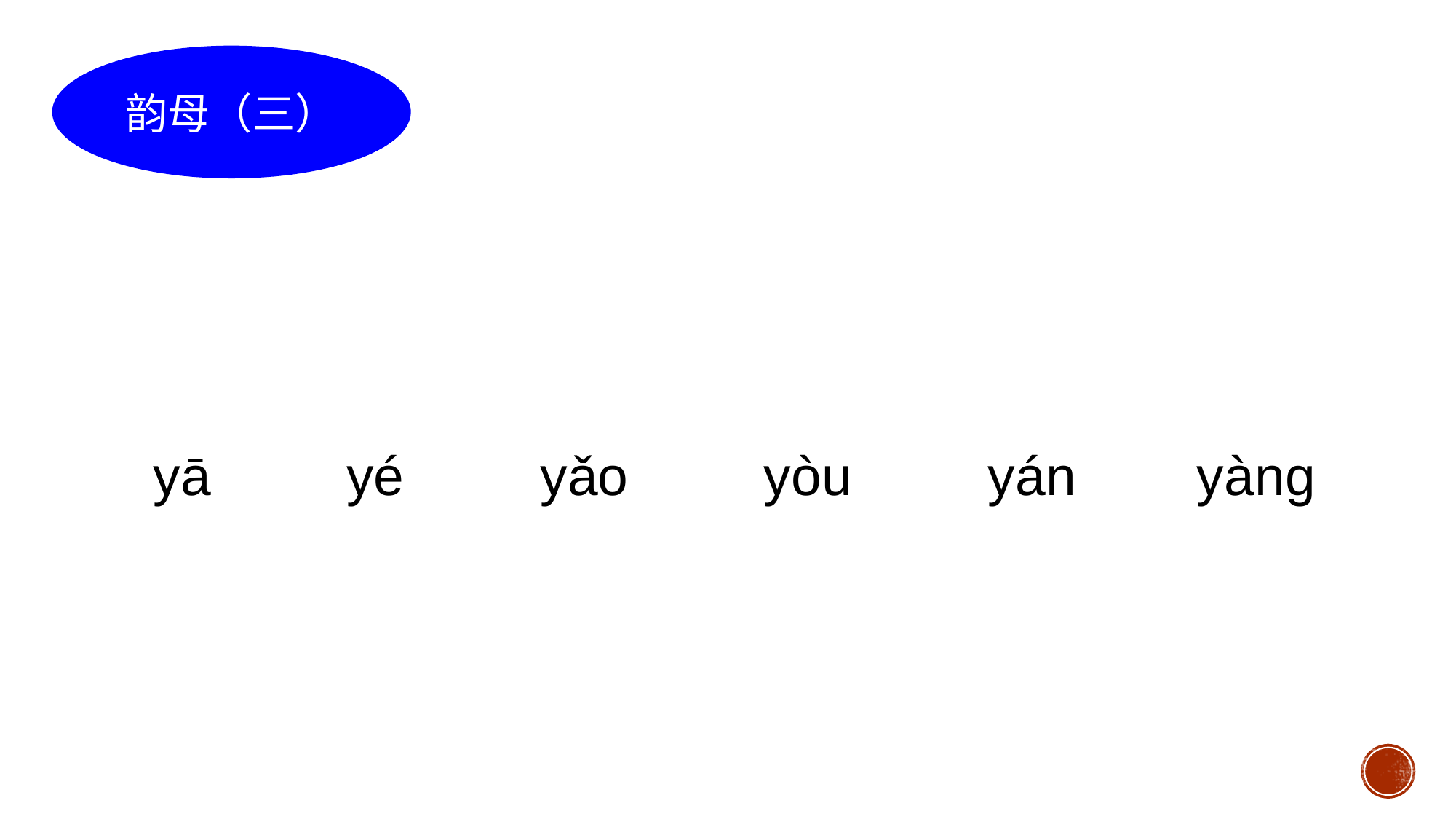

韵母（三）
yā         yé         yǎo         yòu         yán        yàng